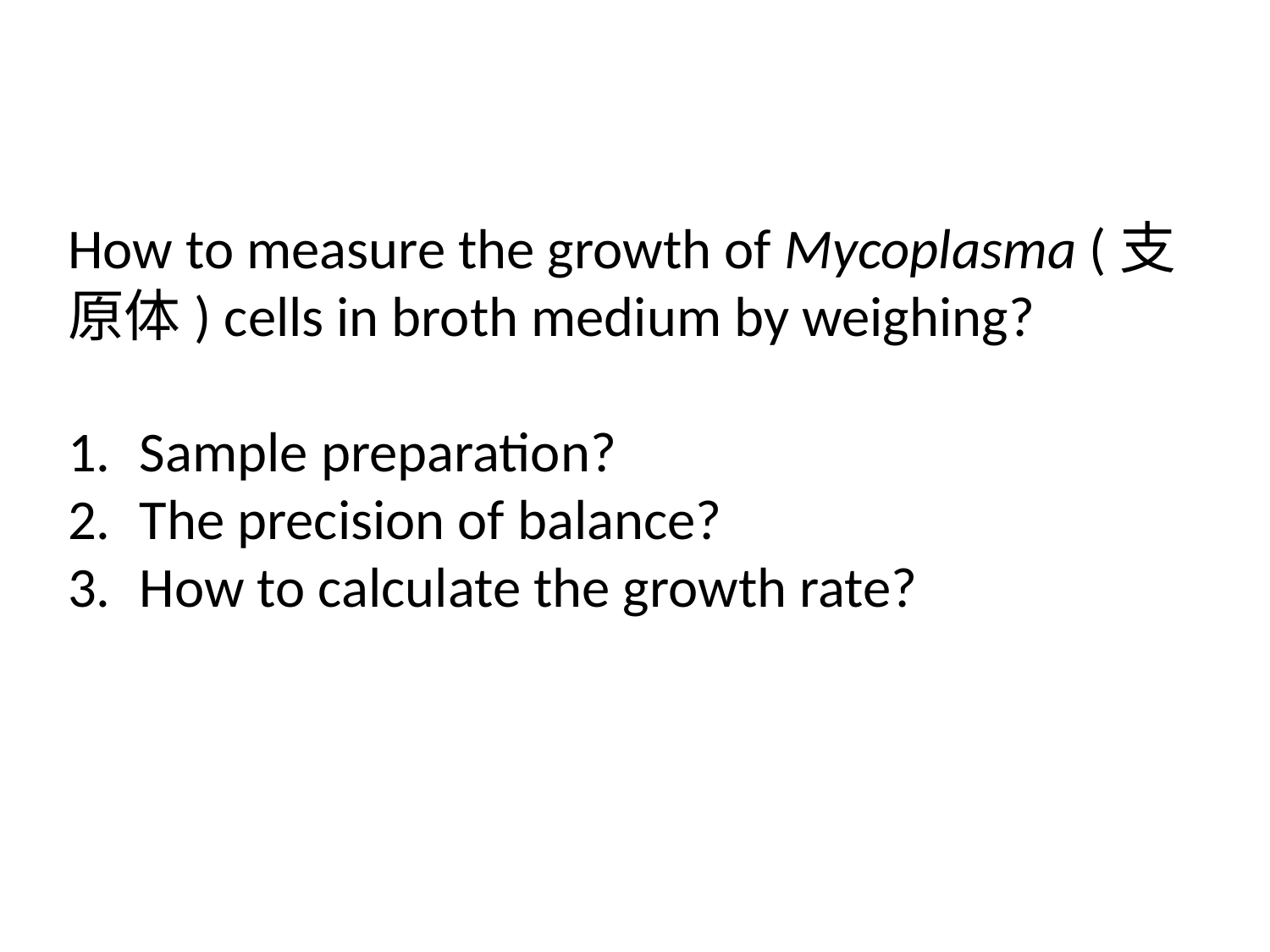

#
How to measure the growth of Mycoplasma (支原体) cells in broth medium by weighing?

Sample preparation?
The precision of balance?
How to calculate the growth rate?